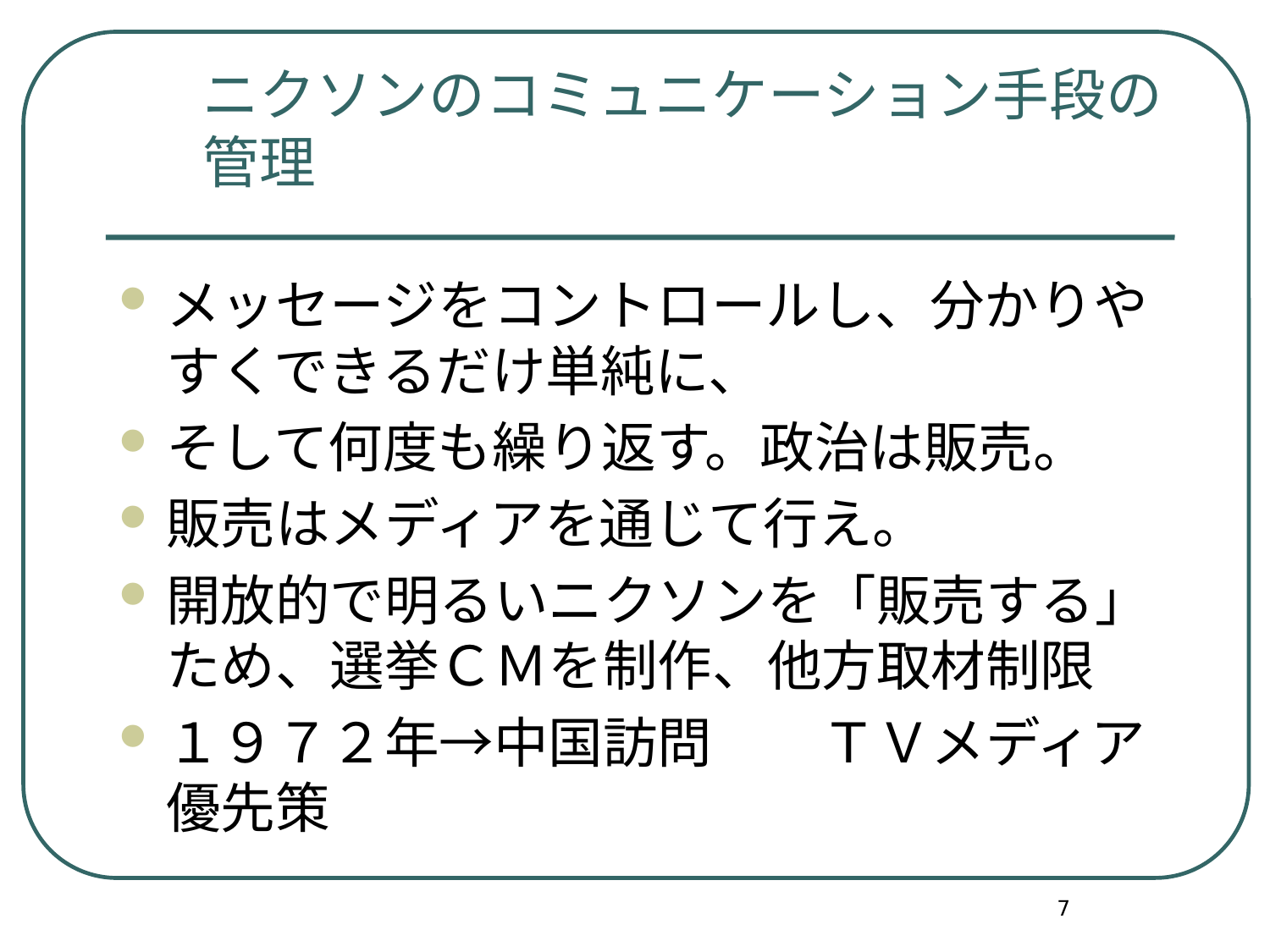

# ニクソンのコミュニケーション手段の管理
メッセージをコントロールし、分かりやすくできるだけ単純に、
そして何度も繰り返す。政治は販売。
販売はメディアを通じて行え。
開放的で明るいニクソンを「販売する」ため、選挙ＣＭを制作、他方取材制限
１９７２年→中国訪問　　ＴＶメディア優先策
7